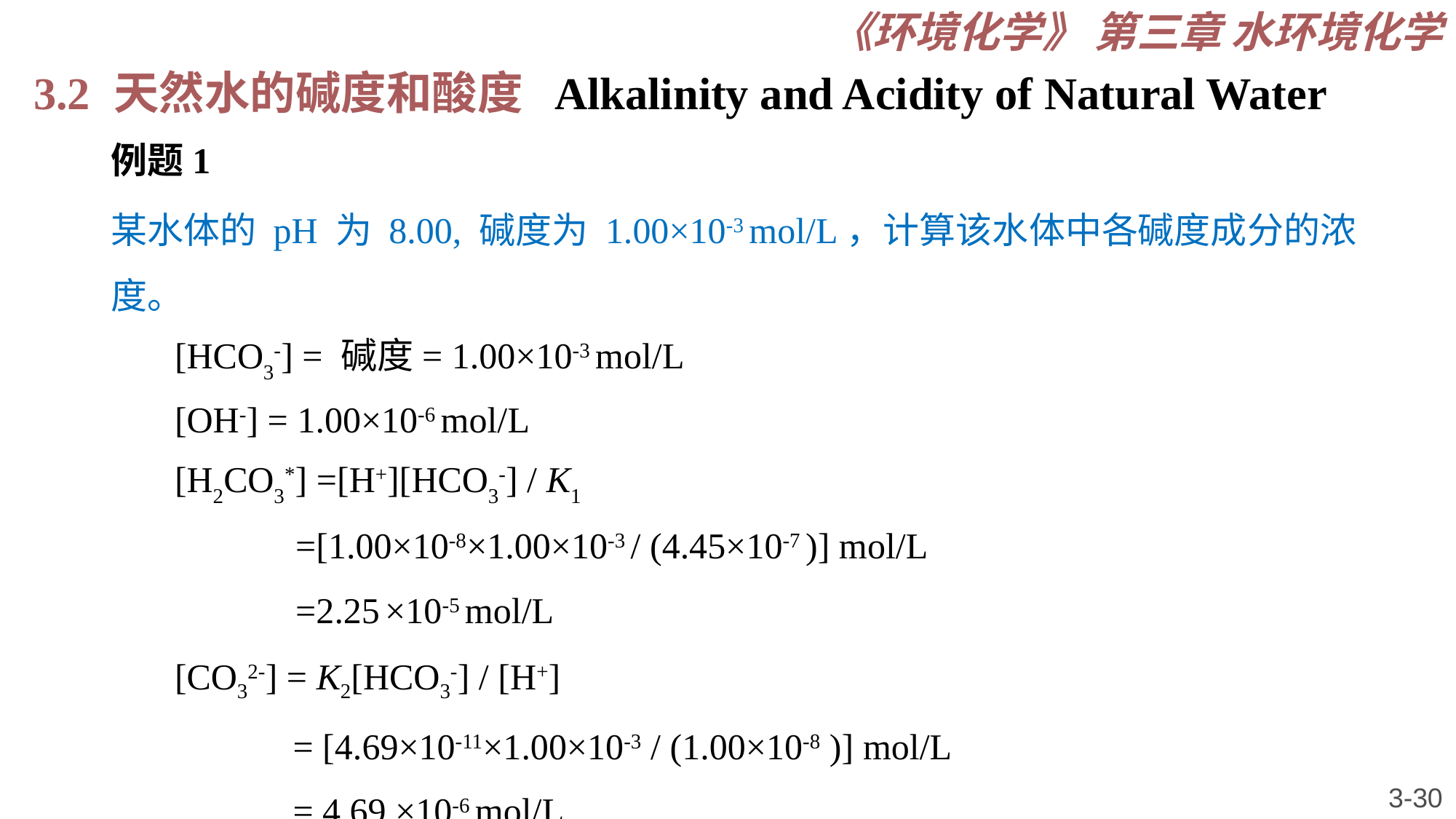

《环境化学》 第三章 水环境化学
3.2 天然水的碱度和酸度  Alkalinity and Acidity of Natural Water
例题1
某水体的 pH 为 8.00, 碱度为 1.00×10-3 mol/L，计算该水体中各碱度成分的浓度。
       [HCO3-] = 碱度= 1.00×10-3 mol/L
       [OH-] = 1.00×10-6 mol/L
       [H2CO3*] =[H+][HCO3-] / K1
                                   =[1.00×10-8×1.00×10-3 / (4.45×10-7 )] mol/L
                                   =2.25 ×10-5 mol/L
       [CO32-] = K2[HCO3-] / [H+]
                    = [4.69×10-11×1.00×10-3 / (1.00×10-8 )] mol/L
                    = 4.69 ×10-6 mol/L
3-30